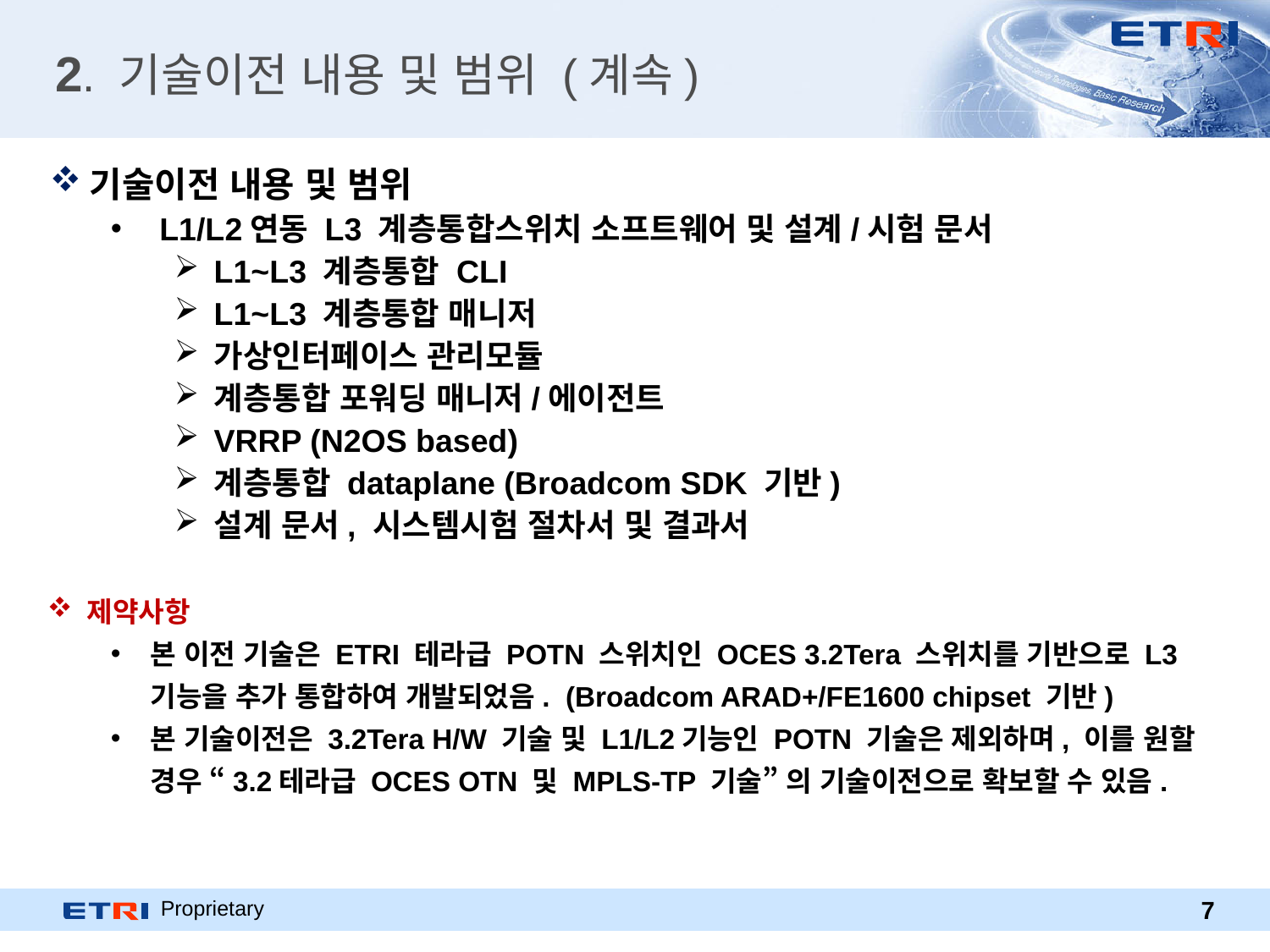

# 2. 기술이전 내용 및 범위 (계속)
기술이전 내용 및 범위
 L1/L2연동 L3 계층통합스위치 소프트웨어 및 설계/시험 문서
L1~L3 계층통합 CLI
L1~L3 계층통합 매니저
가상인터페이스 관리모듈
계층통합 포워딩 매니저/에이전트
VRRP (N2OS based)
계층통합 dataplane (Broadcom SDK 기반)
설계 문서, 시스템시험 절차서 및 결과서

제약사항
본 이전 기술은 ETRI 테라급 POTN 스위치인 OCES 3.2Tera 스위치를 기반으로 L3기능을 추가 통합하여 개발되었음.  (Broadcom ARAD+/FE1600 chipset 기반)
본 기술이전은 3.2Tera H/W 기술 및 L1/L2기능인 POTN 기술은 제외하며, 이를 원할 경우 “3.2테라급 OCES OTN 및 MPLS-TP 기술” 의 기술이전으로 확보할 수 있음.
7